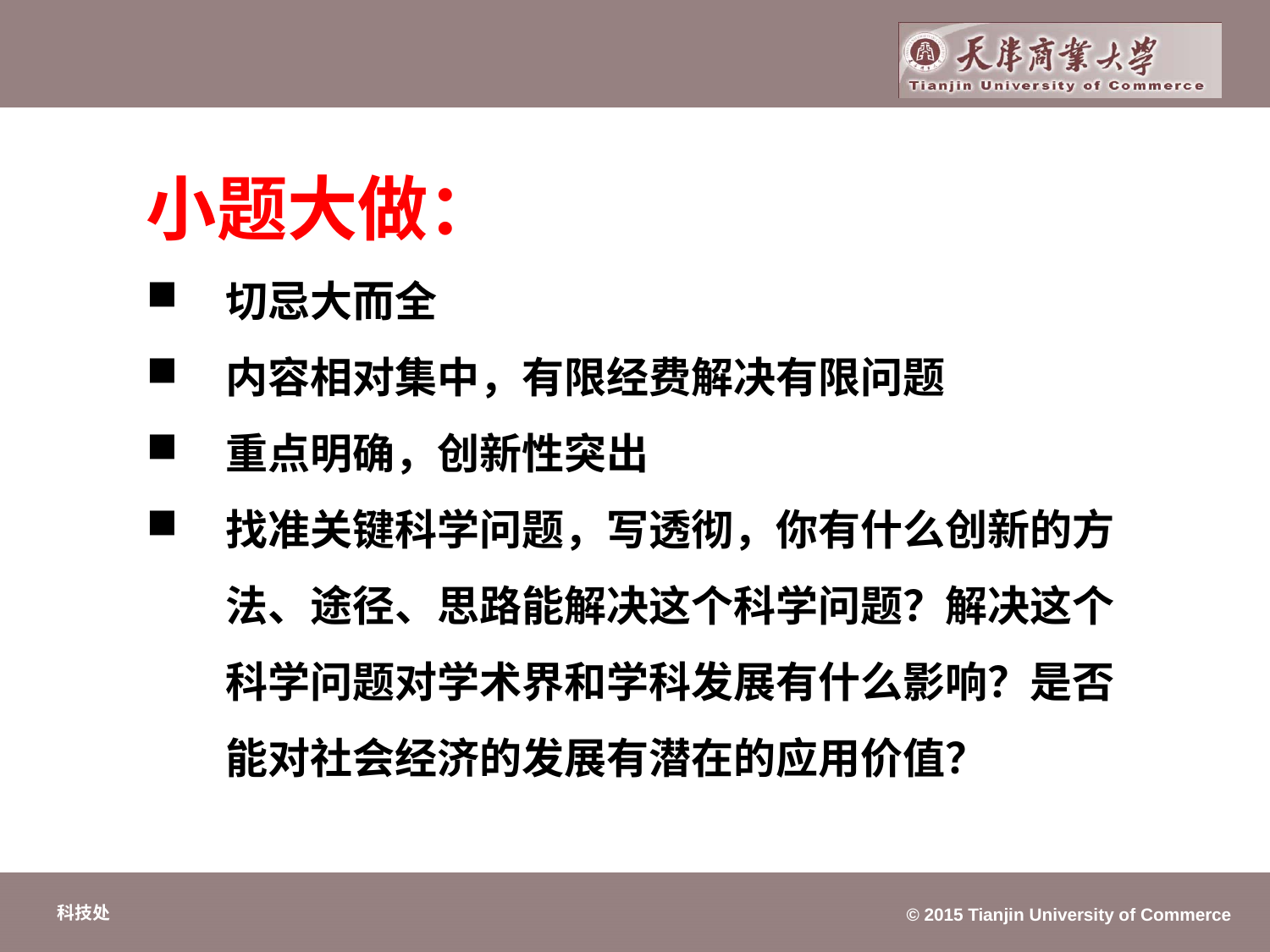

小题大做：
切忌大而全
内容相对集中，有限经费解决有限问题
重点明确，创新性突出
找准关键科学问题，写透彻，你有什么创新的方法、途径、思路能解决这个科学问题？解决这个科学问题对学术界和学科发展有什么影响？是否能对社会经济的发展有潜在的应用价值？